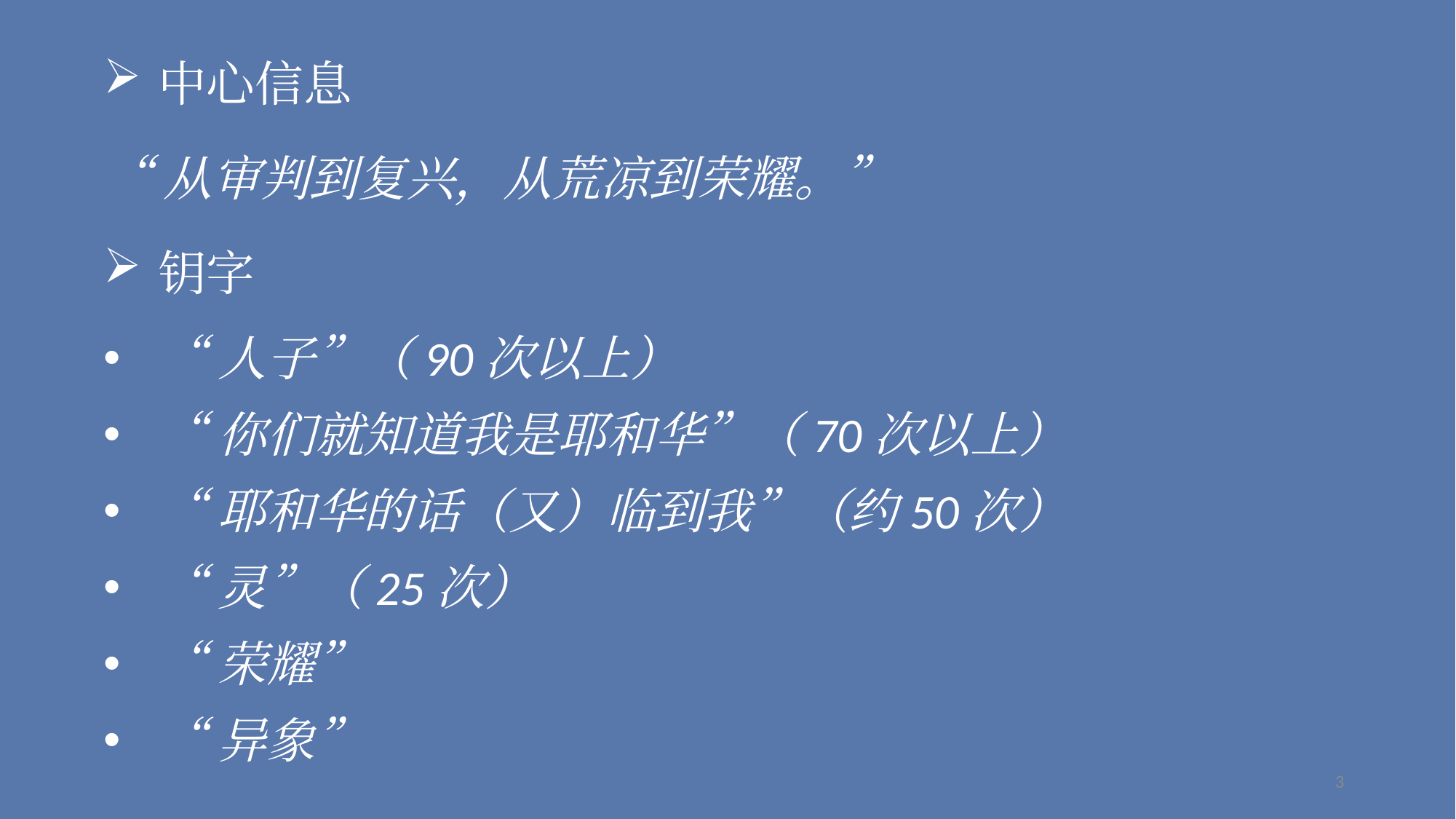

中心信息
“从审判到复兴，从荒凉到荣耀。”
钥字
“人子”（90次以上）
“你们就知道我是耶和华”（70次以上）
“耶和华的话（又）临到我”（约50次）
“灵”（25次）
“荣耀”
“异象”
3